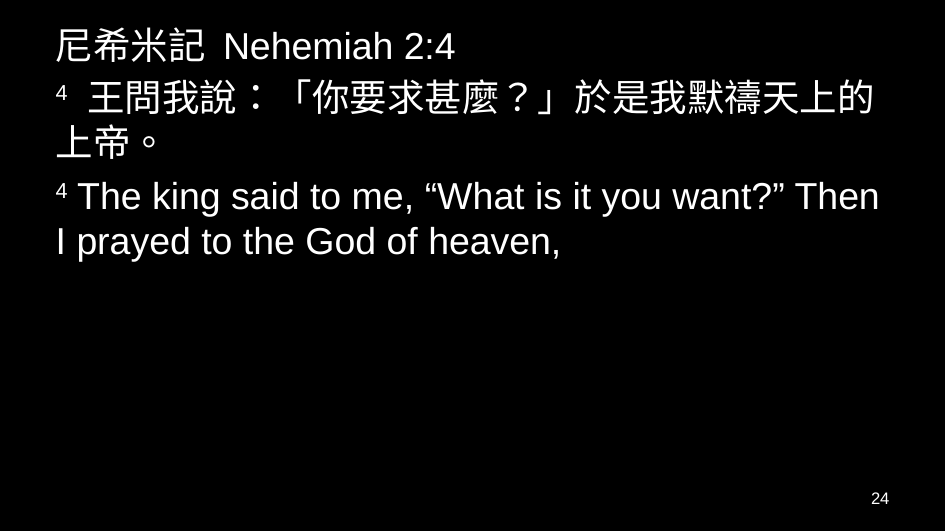

尼希米記 Nehemiah 2:4
4 王問我說：「你要求甚麼？」於是我默禱天上的上帝。
4 The king said to me, “What is it you want?” Then I prayed to the God of heaven,

24